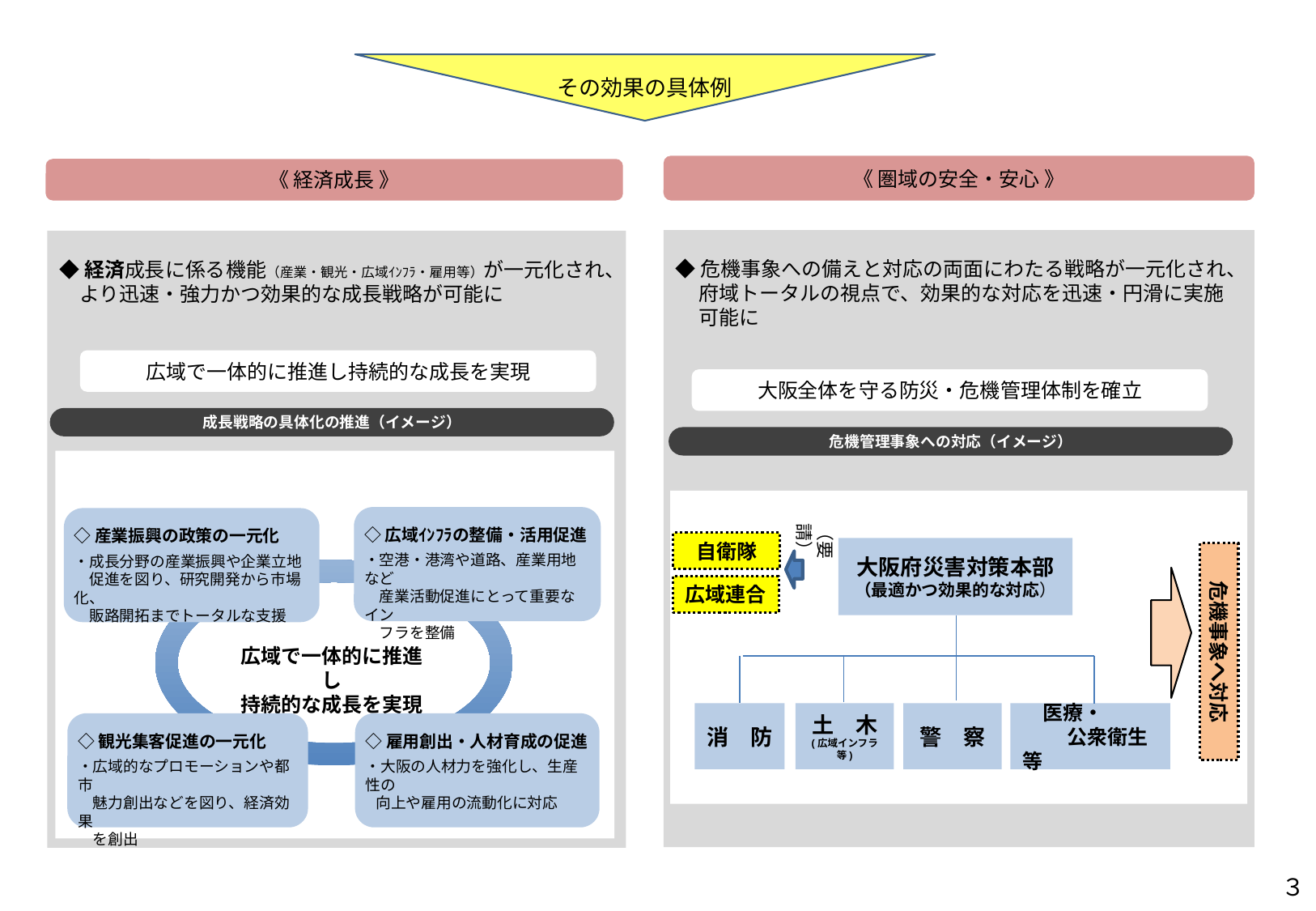

その効果の具体例
《 圏域の安全・安心 》
《 経済成長 》

◆危機事象への備えと対応の両面にわたる戦略が一元化され、府域トータルの視点で、効果的な対応を迅速・円滑に実施可能に

◆経済成長に係る機能（産業・観光・広域ｲﾝﾌﾗ・雇用等）が一元化され、
　より迅速・強力かつ効果的な成長戦略が可能に

広域で一体的に推進し持続的な成長を実現

大阪全体を守る防災・危機管理体制を確立
成長戦略の具体化の推進（イメージ）
危機管理事象への対応（イメージ）

◇広域ｲﾝﾌﾗの整備・活用促進

・空港・港湾や道路、産業用地など
　産業活動促進にとって重要なイン
　フラを整備
◇産業振興の政策の一元化

・成長分野の産業振興や企業立地
　促進を図り、研究開発から市場化、
　販路開拓までトータルな支援
（要 　請）
自衛隊
大阪府災害対策本部
（最適かつ効果的な対応）
危機事象へ対応

広域連合
消　防
警　察
　医療・
　　 公衆衛生等
土　木
(広域インフラ等)

広域で一体的に推進し
持続的な成長を実現
◇観光集客促進の一元化

・広域的なプロモーションや都市
　魅力創出などを図り、経済効果
　を創出
◇雇用創出・人材育成の促進

・大阪の人材力を強化し、生産性の
  向上や雇用の流動化に対応

３